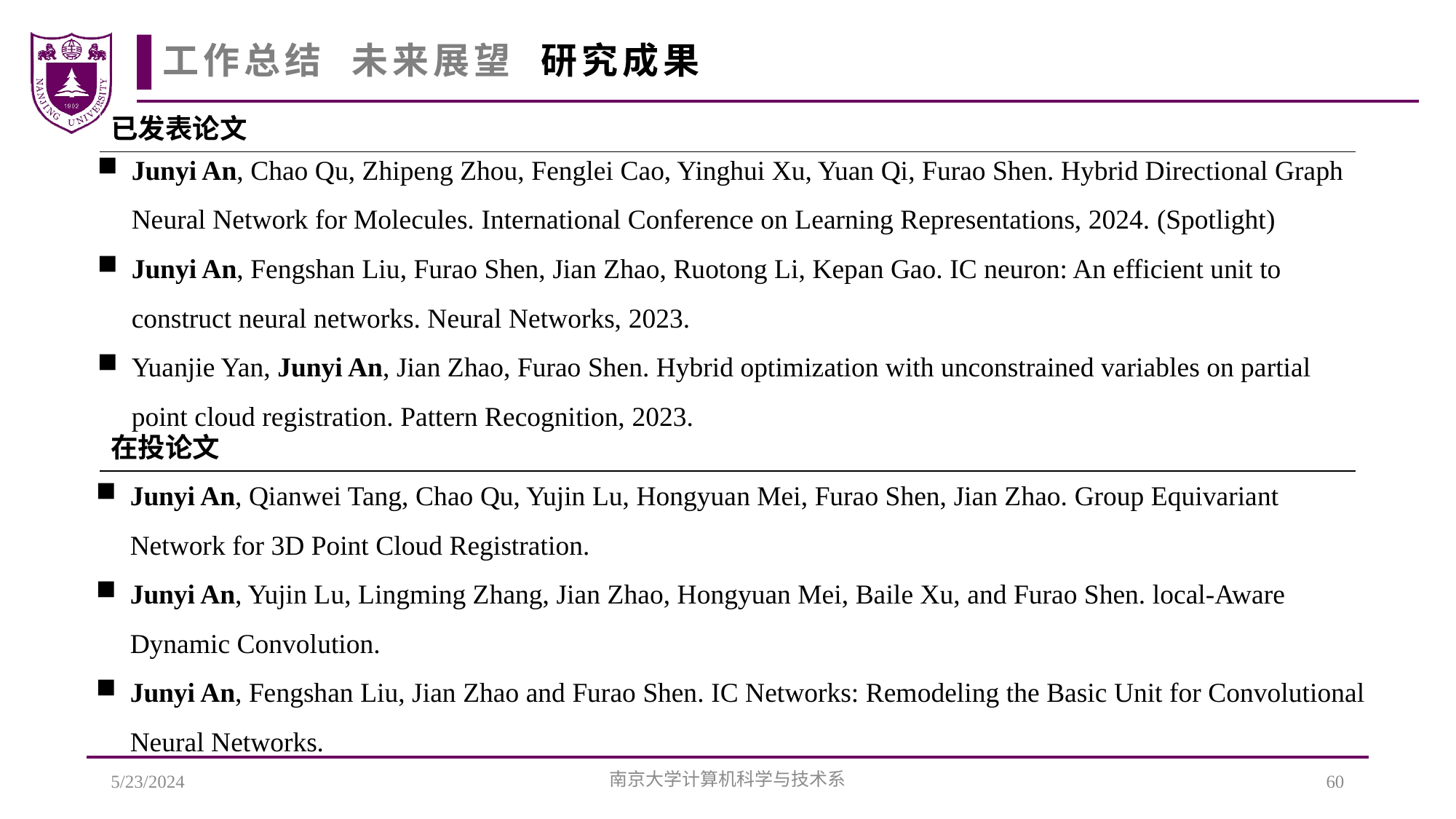

工作总结  未来展望  研究成果
| 已发表论文 |
| --- |
|  |
Junyi An, Chao Qu, Zhipeng Zhou, Fenglei Cao, Yinghui Xu, Yuan Qi, Furao Shen. Hybrid Directional Graph Neural Network for Molecules. International Conference on Learning Representations, 2024. (Spotlight)
Junyi An, Fengshan Liu, Furao Shen, Jian Zhao, Ruotong Li, Kepan Gao. IC neuron: An efficient unit to construct neural networks. Neural Networks, 2023.
Yuanjie Yan, Junyi An, Jian Zhao, Furao Shen. Hybrid optimization with unconstrained variables on partial point cloud registration. Pattern Recognition, 2023.
| 在投论文 |
| --- |
|  |
Junyi An, Qianwei Tang, Chao Qu, Yujin Lu, Hongyuan Mei, Furao Shen, Jian Zhao. Group Equivariant Network for 3D Point Cloud Registration.
Junyi An, Yujin Lu, Lingming Zhang, Jian Zhao, Hongyuan Mei, Baile Xu, and Furao Shen. local-Aware Dynamic Convolution.
Junyi An, Fengshan Liu, Jian Zhao and Furao Shen. IC Networks: Remodeling the Basic Unit for Convolutional Neural Networks.
5/23/2024
南京大学计算机科学与技术系
60